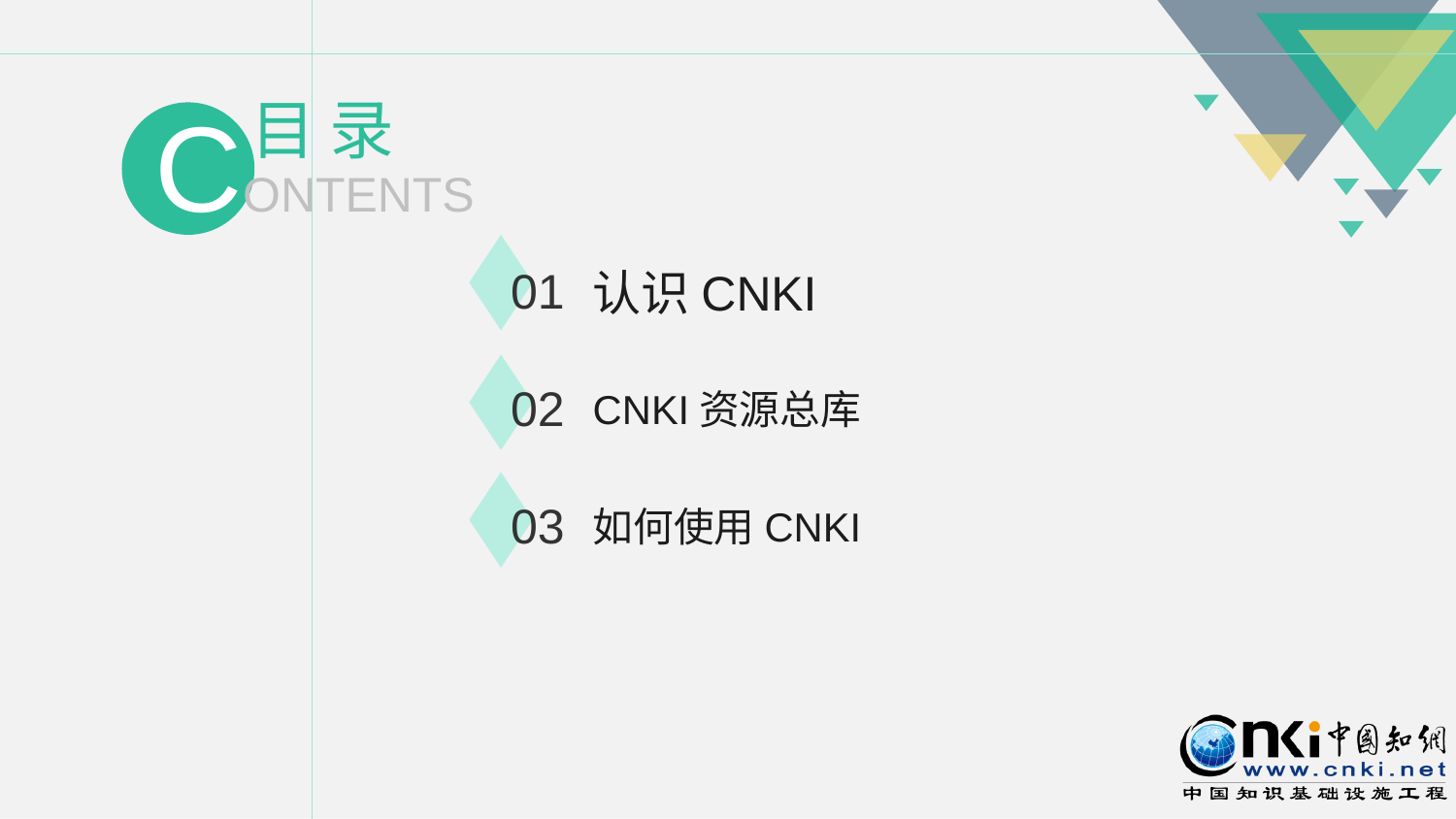

CONTENTS
目 录

01
认识CNKI

02
CNKI资源总库

03
如何使用CNKI